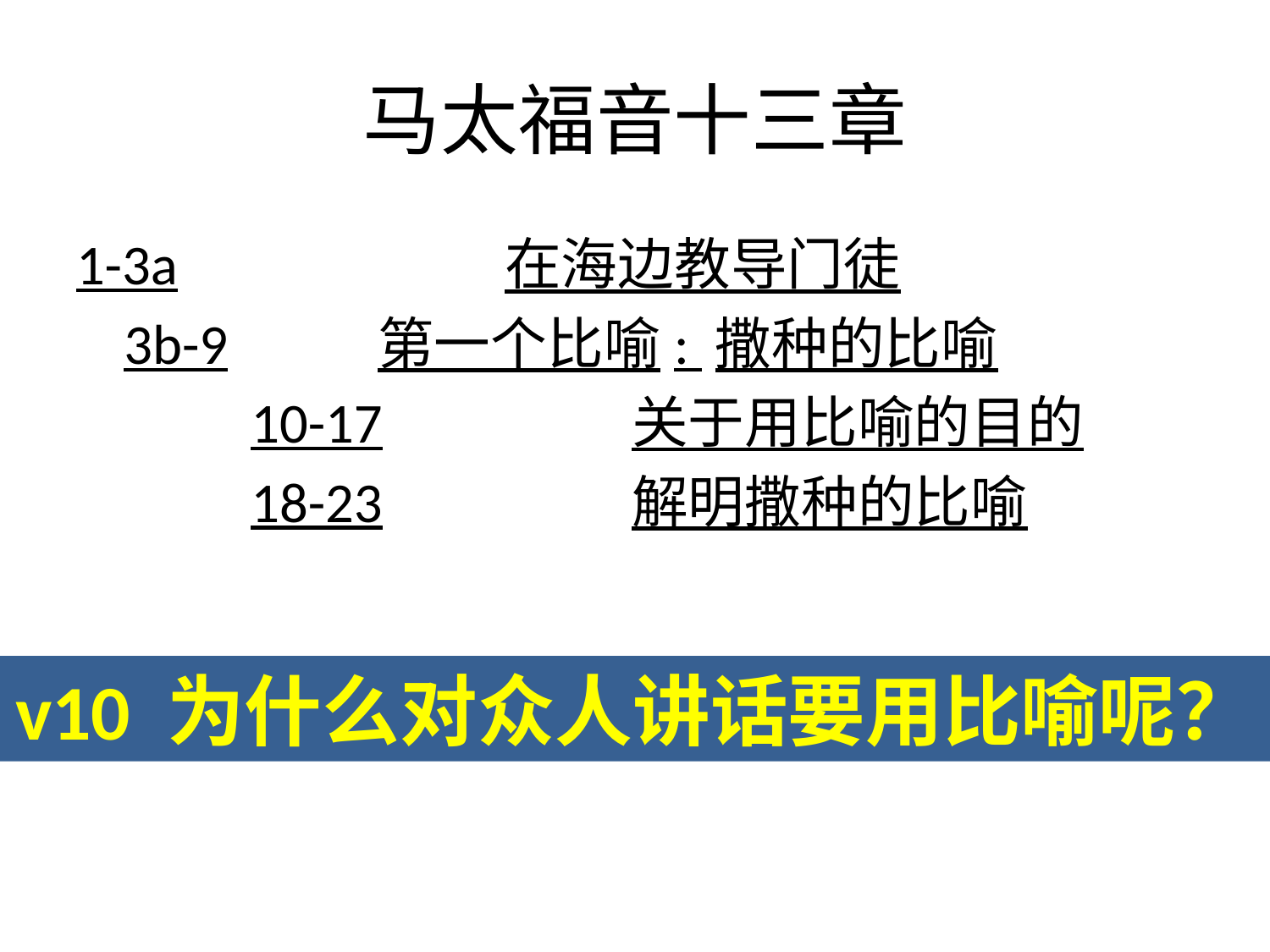

# 马太福音十三章
1-3a			在海边教导门徒
	3b-9		第一个比喻: 撒种的比喻
		10-17		关于用比喻的目的
		18-23		解明撒种的比喻

v10 为什么对众人讲话要用比喻呢？